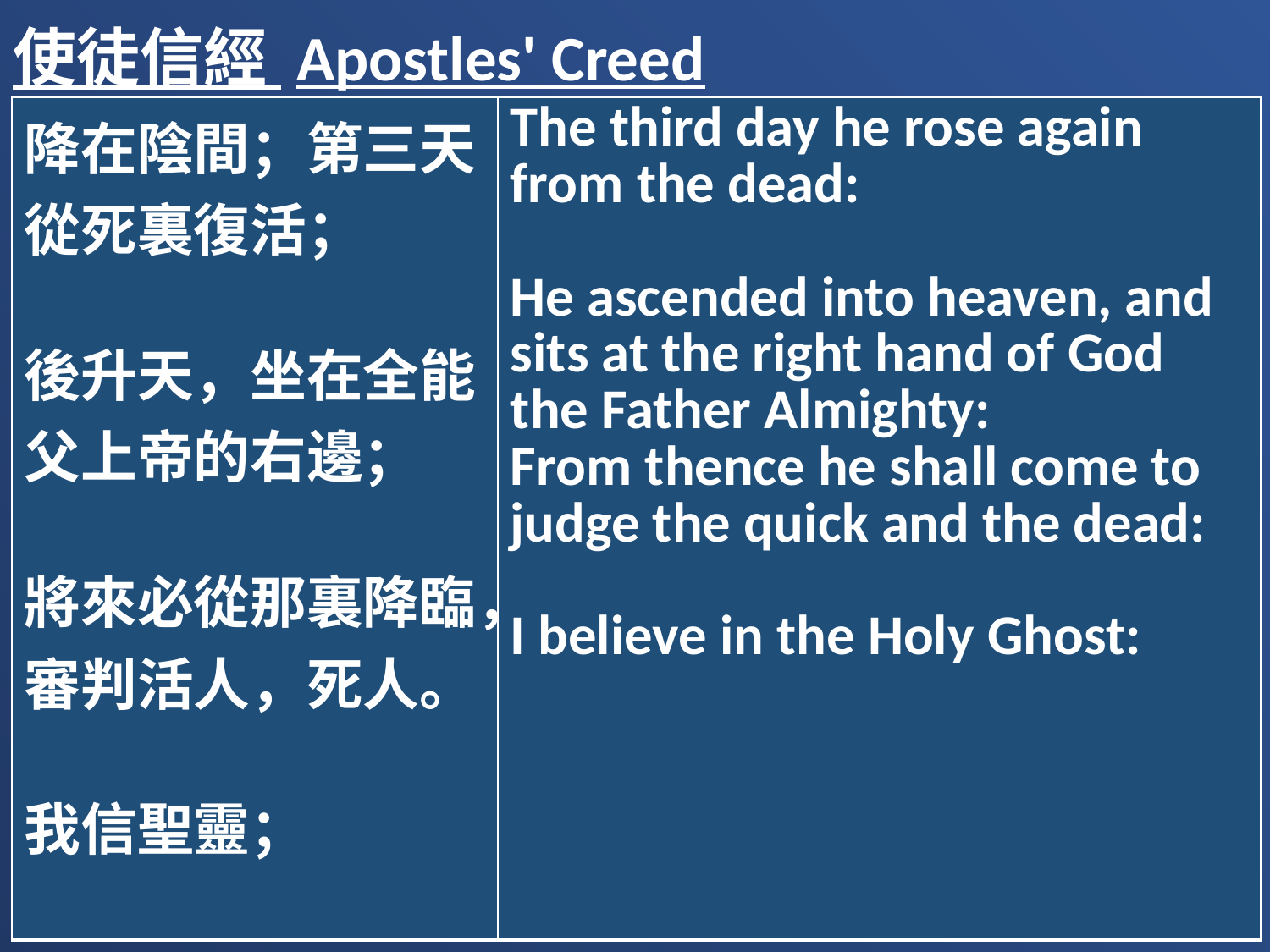

使徒信經 Apostles' Creed

| 降在陰間；第三天從死裏復活； 後升天，坐在全能父上帝的右邊； 將來必從那裏降臨，審判活人，死人。 我信聖靈； | The third day he rose again from the dead: He ascended into heaven, and sits at the right hand of God the Father Almighty: From thence he shall come to judge the quick and the dead: I believe in the Holy Ghost: |
| --- | --- |